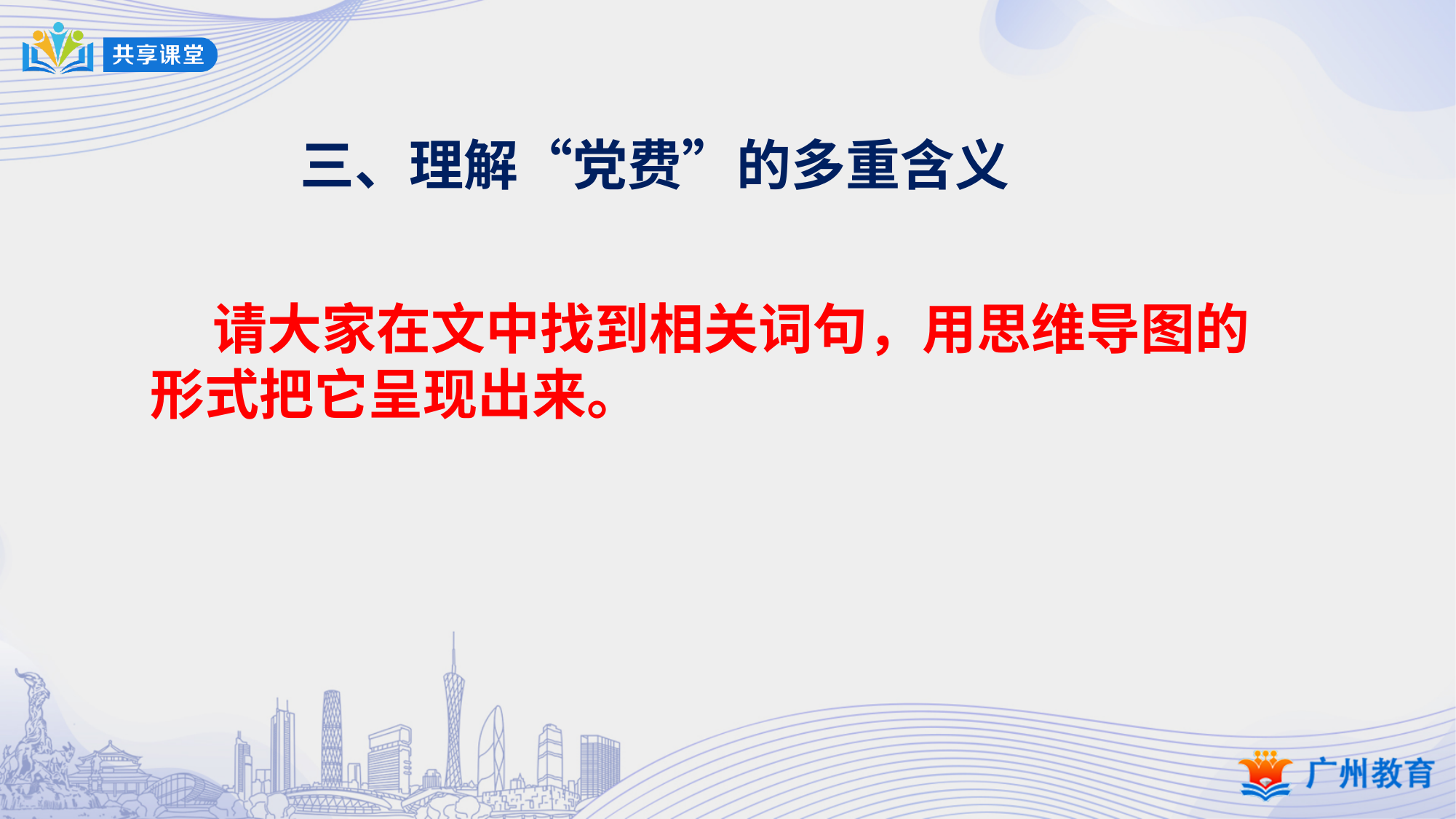

三、理解“党费”的多重含义
    请大家在文中找到相关词句，用思维导图的形式把它呈现出来。